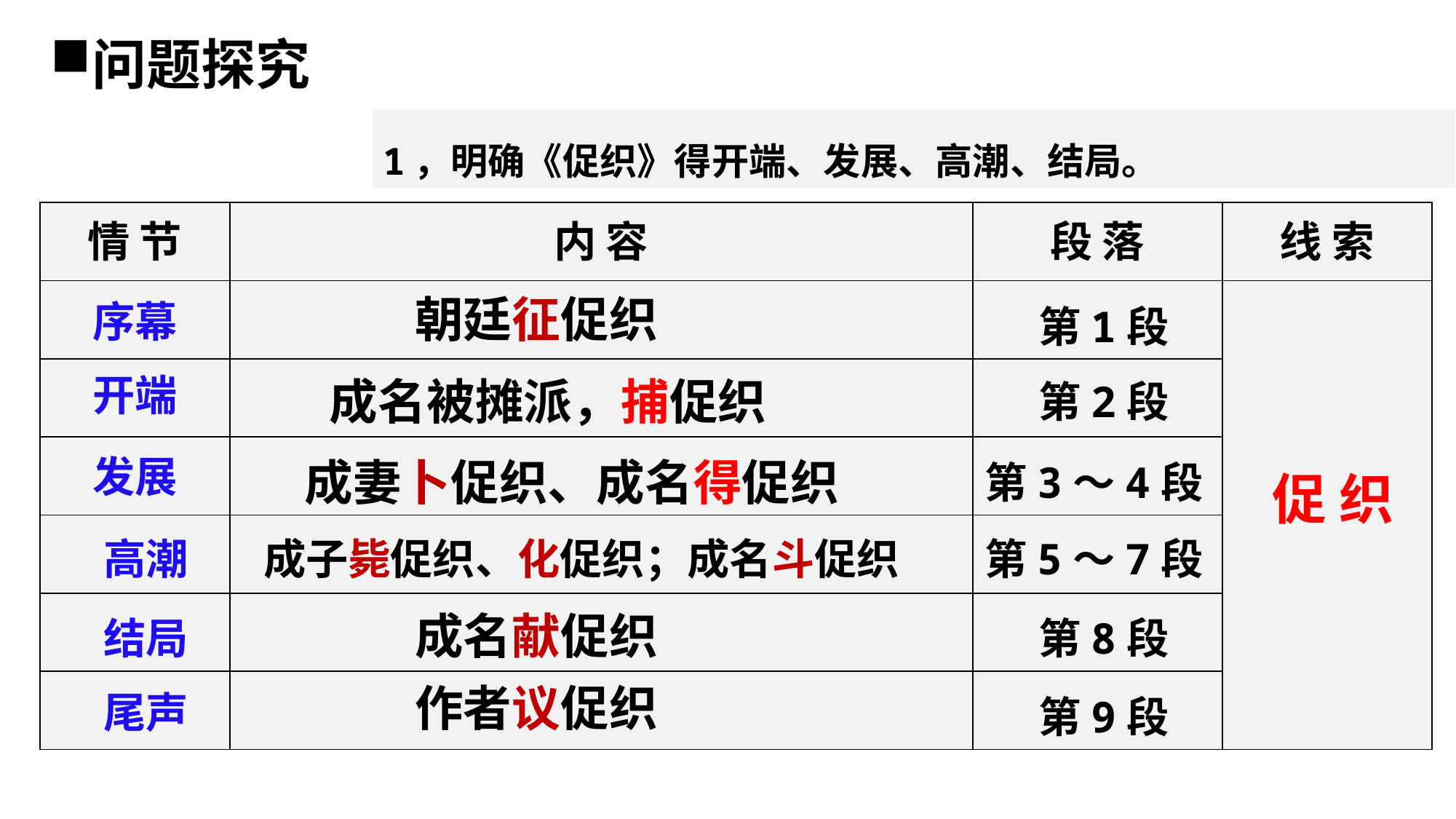

问题探究
1，明确《促织》得开端、发展、高潮、结局。
| 情 节 | 内 容 | 段 落 | 线 索 |
| --- | --- | --- | --- |
|  |  |  |  |
|  |  |  |  |
|  |  |  |  |
|  |  |  |  |
|  |  |  |  |
|  |  |  |  |
朝廷征促织
序幕
第1段
开端
成名被摊派，捕促织
第2段
发展
成妻卜促织、成名得促织
第3～4段
促 织
高潮
成子毙促织、化促织；成名斗促织
第5～7段
成名献促织
第8段
结局
作者议促织
尾声
第9段